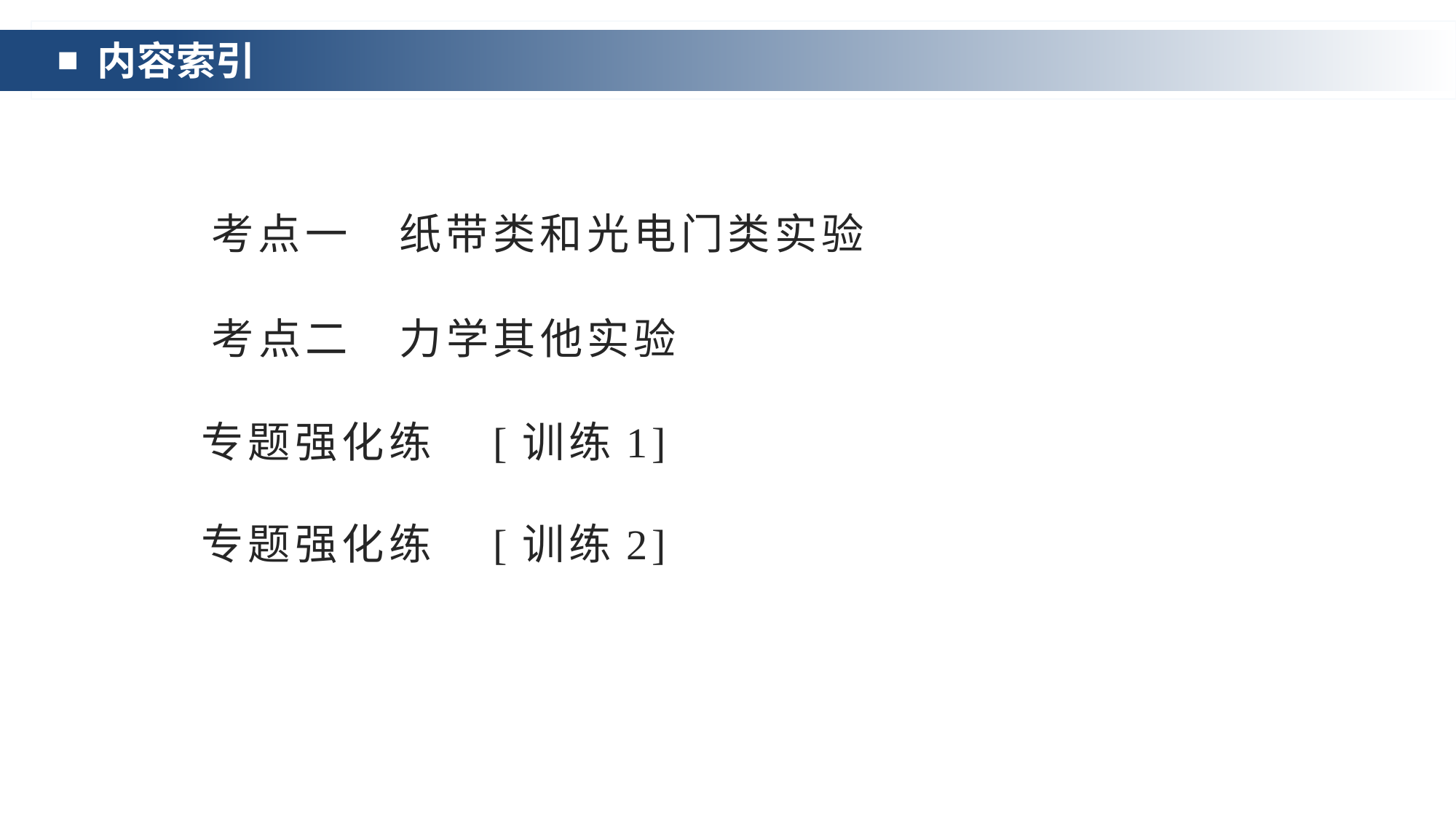

内容索引

考点一　纸带类和光电门类实验
考点二　力学其他实验
专题强化练　[训练1]
专题强化练　[训练2]